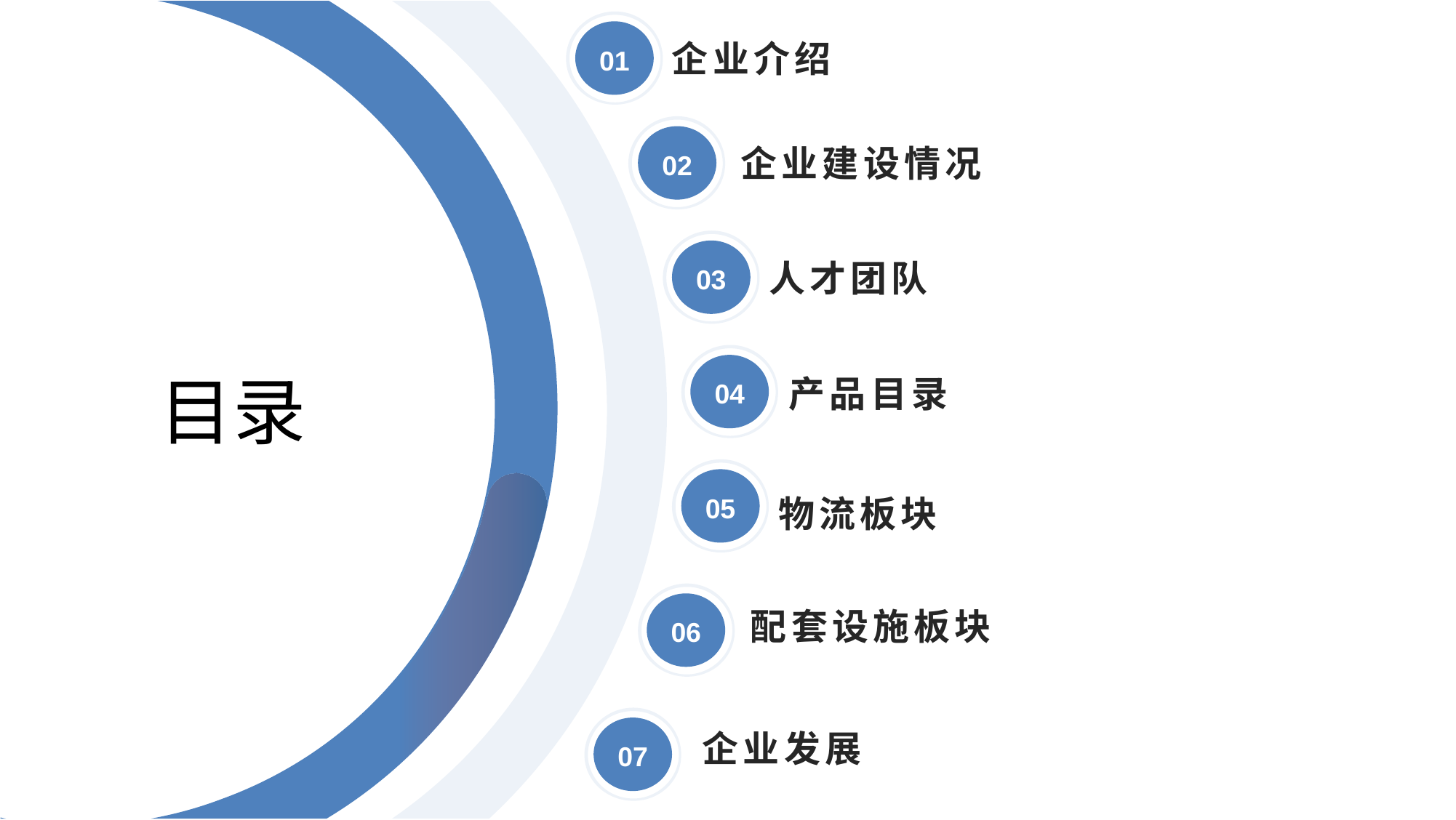

企业介绍
01

企业建设情况
02

03
人才团队
# 目录

04
产品目录

05
物流板块

06
配套设施板块

07
企业发展